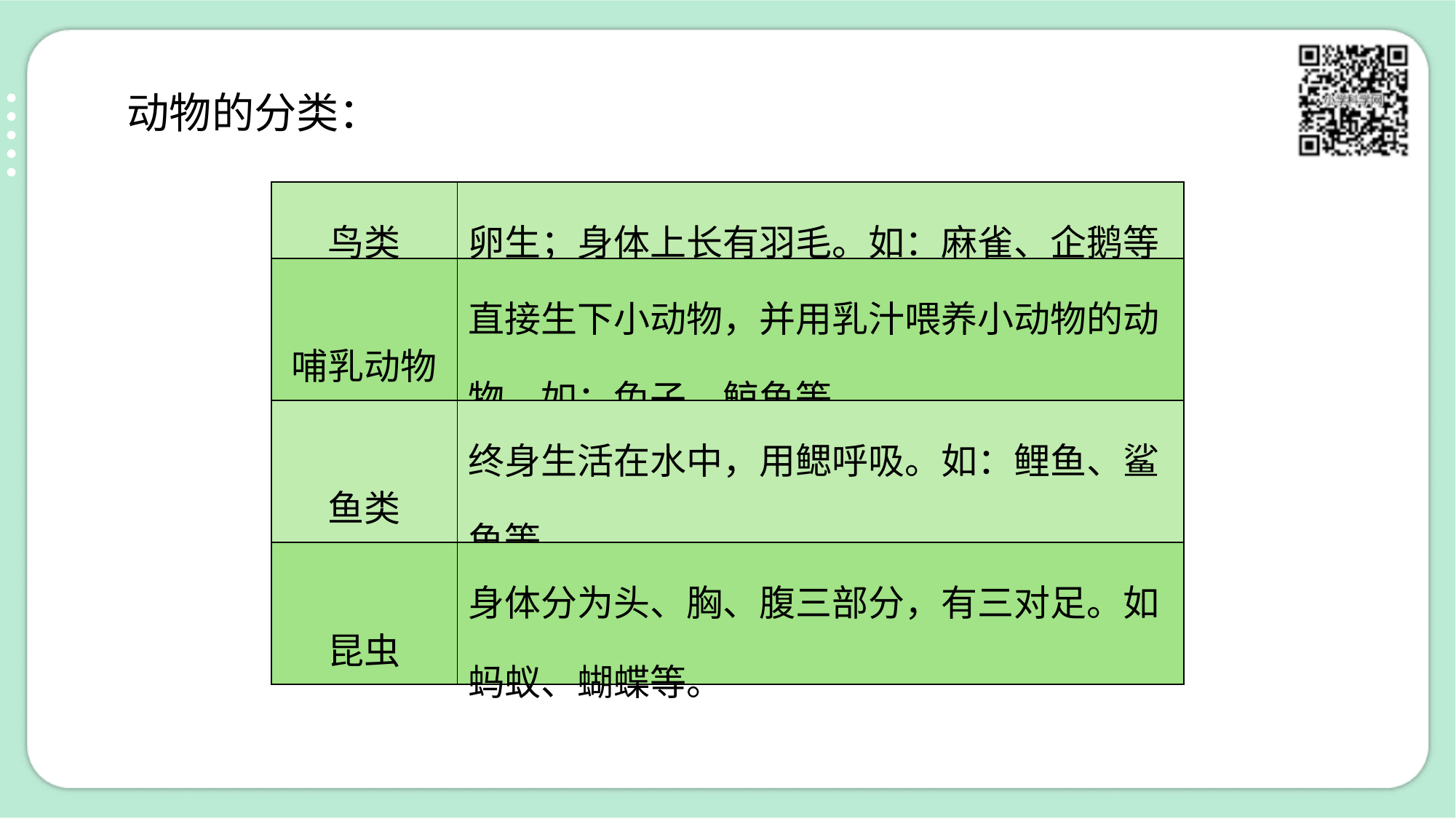

动物的分类：
| 鸟类 | 卵生；身体上长有羽毛。如：麻雀、企鹅等 |
| --- | --- |
| 哺乳动物 | 直接生下小动物，并用乳汁喂养小动物的动物。如：兔子、鲸鱼等。 |
| 鱼类 | 终身生活在水中，用鳃呼吸。如：鲤鱼、鲨鱼等。 |
| 昆虫 | 身体分为头、胸、腹三部分，有三对足。如蚂蚁、蝴蝶等。 |